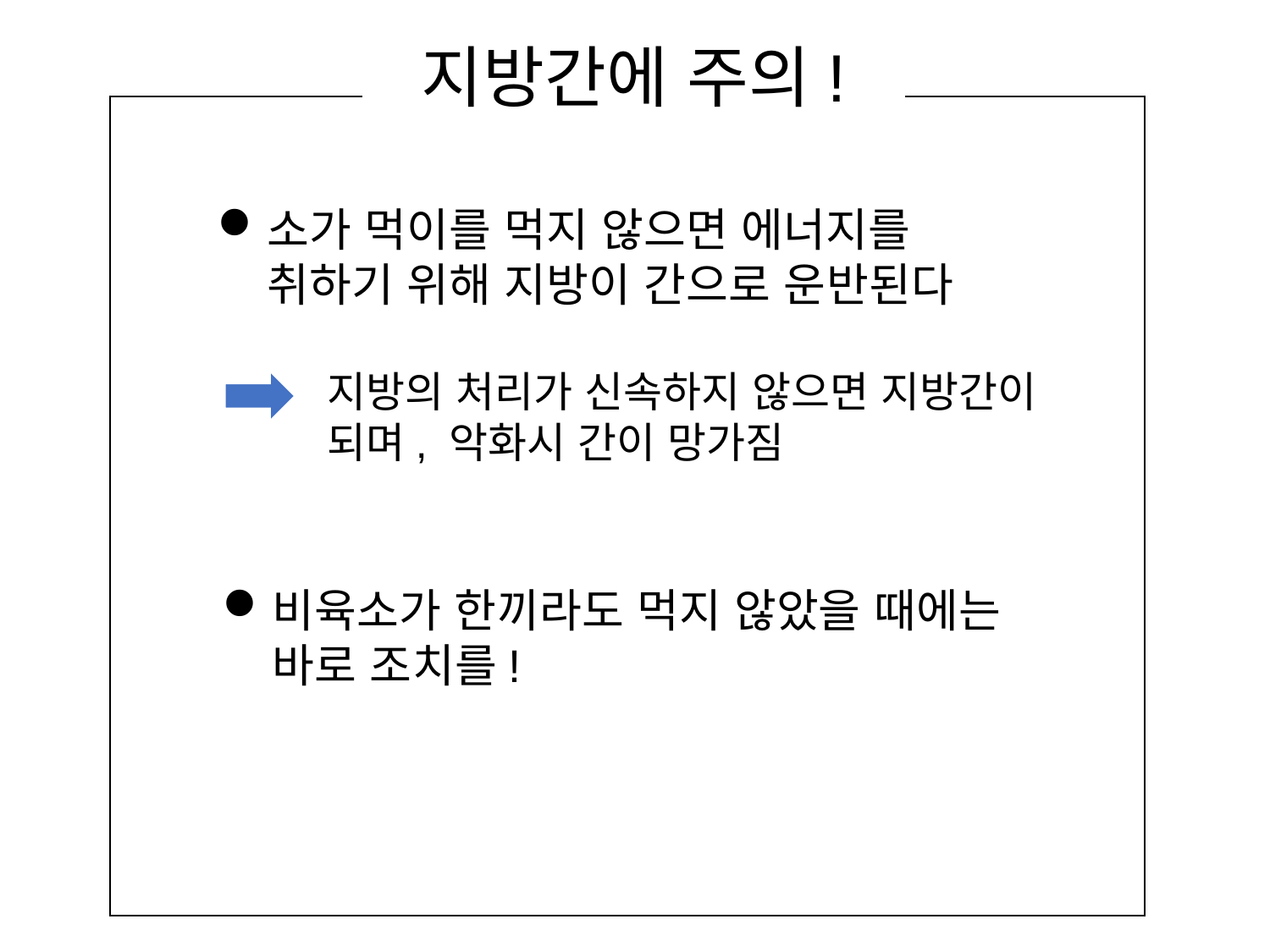

# 지방간에 주의!

소가 먹이를 먹지 않으면 에너지를 취하기 위해 지방이 간으로 운반된다

지방의 처리가 신속하지 않으면 지방간이 되며, 악화시 간이 망가짐

비육소가 한끼라도 먹지 않았을 때에는 바로 조치를!